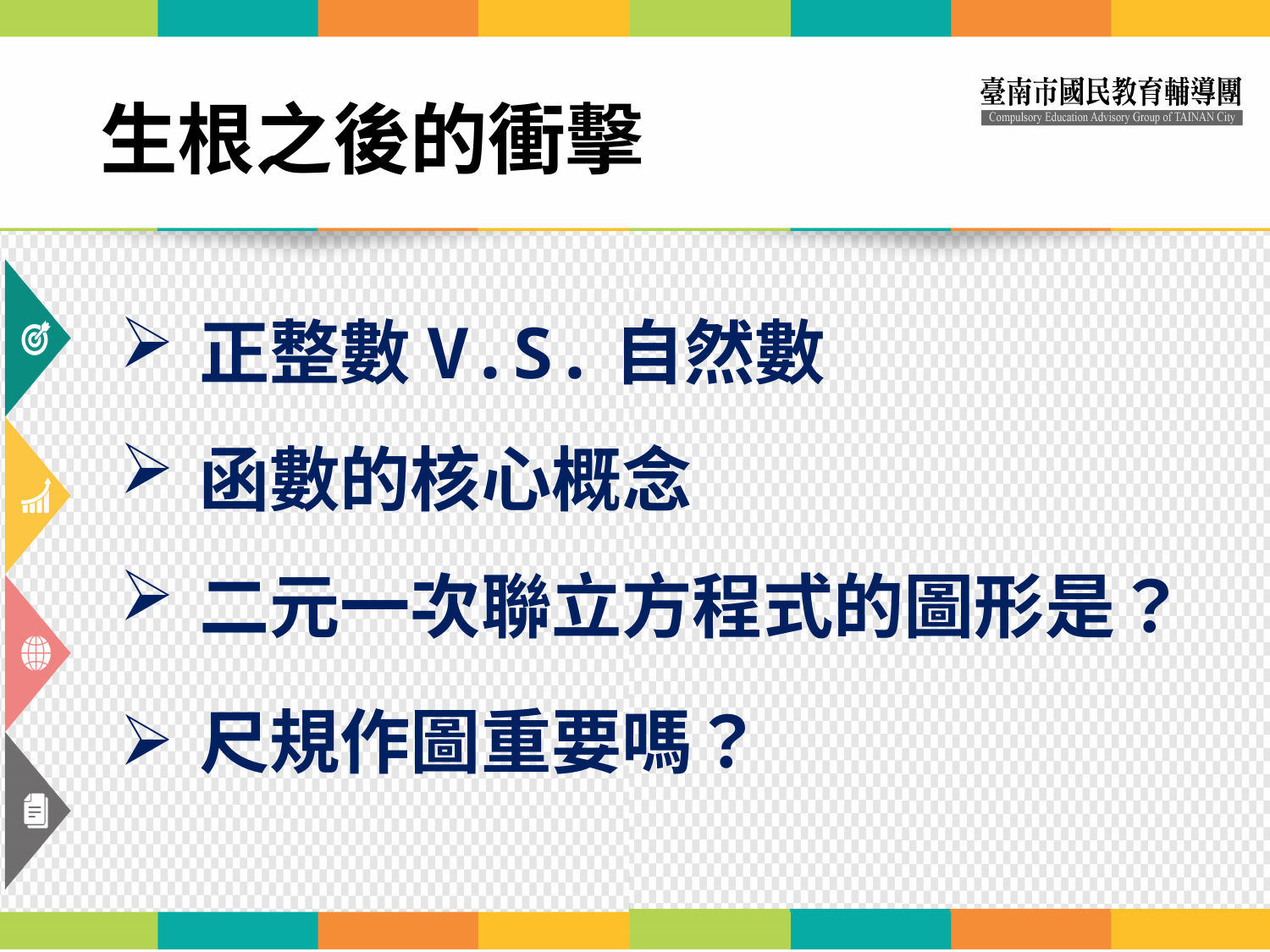

# 生根之後的衝擊
正整數V.S.自然數
函數的核心概念
二元一次聯立方程式的圖形是？
尺規作圖重要嗎？